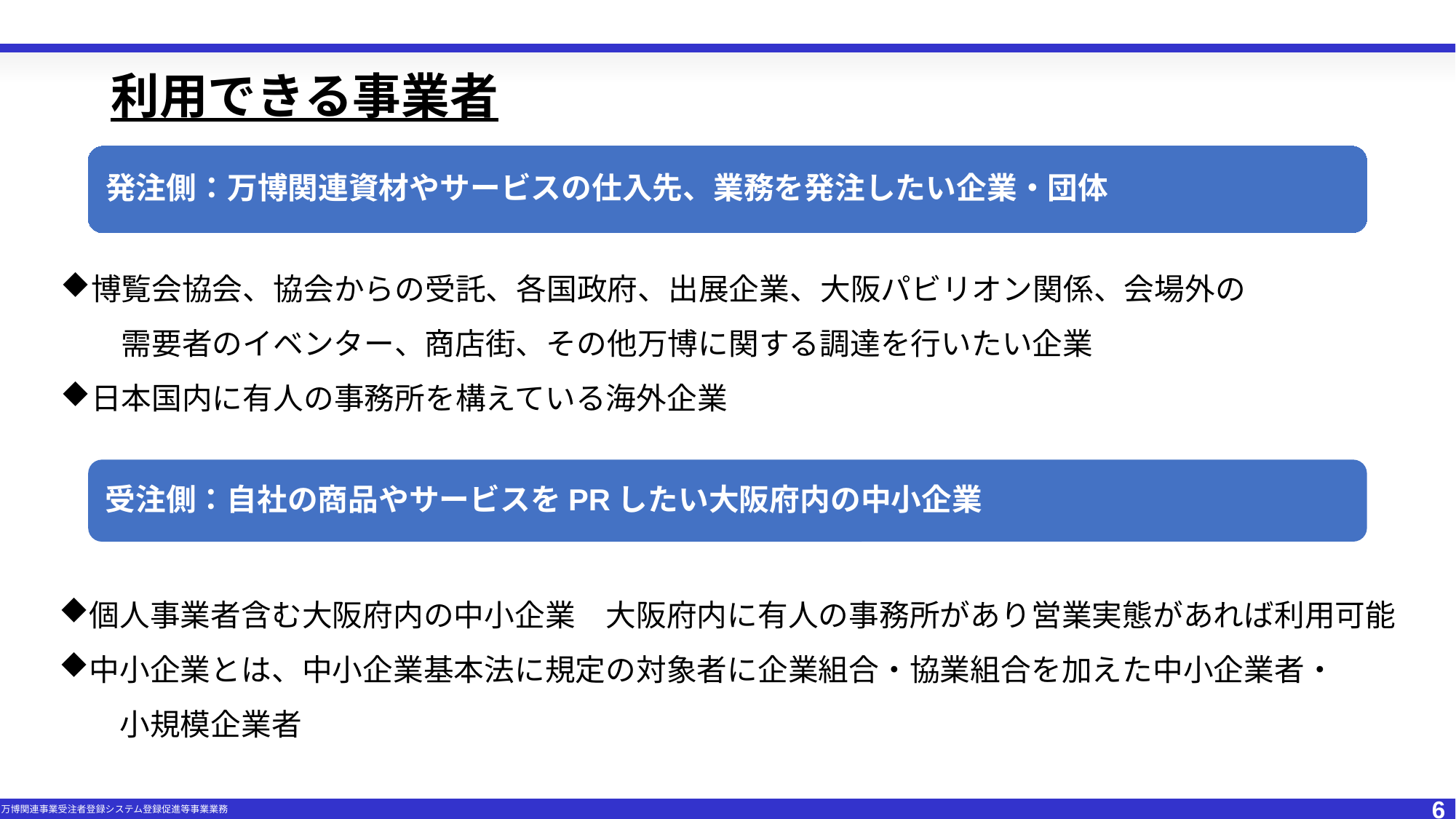

# 利用できる事業者
発注側：万博関連資材やサービスの仕入先、業務を発注したい企業・団体
受注側：自社の商品やサービスをPRしたい大阪府内の中小企業
博覧会協会、協会からの受託、各国政府、出展企業、大阪パビリオン関係、会場外の
　　需要者のイベンター、商店街、その他万博に関する調達を行いたい企業
日本国内に有人の事務所を構えている海外企業
個人事業者含む大阪府内の中小企業　大阪府内に有人の事務所があり営業実態があれば利用可能
中小企業とは、中小企業基本法に規定の対象者に企業組合・協業組合を加えた中小企業者・
　　小規模企業者
6